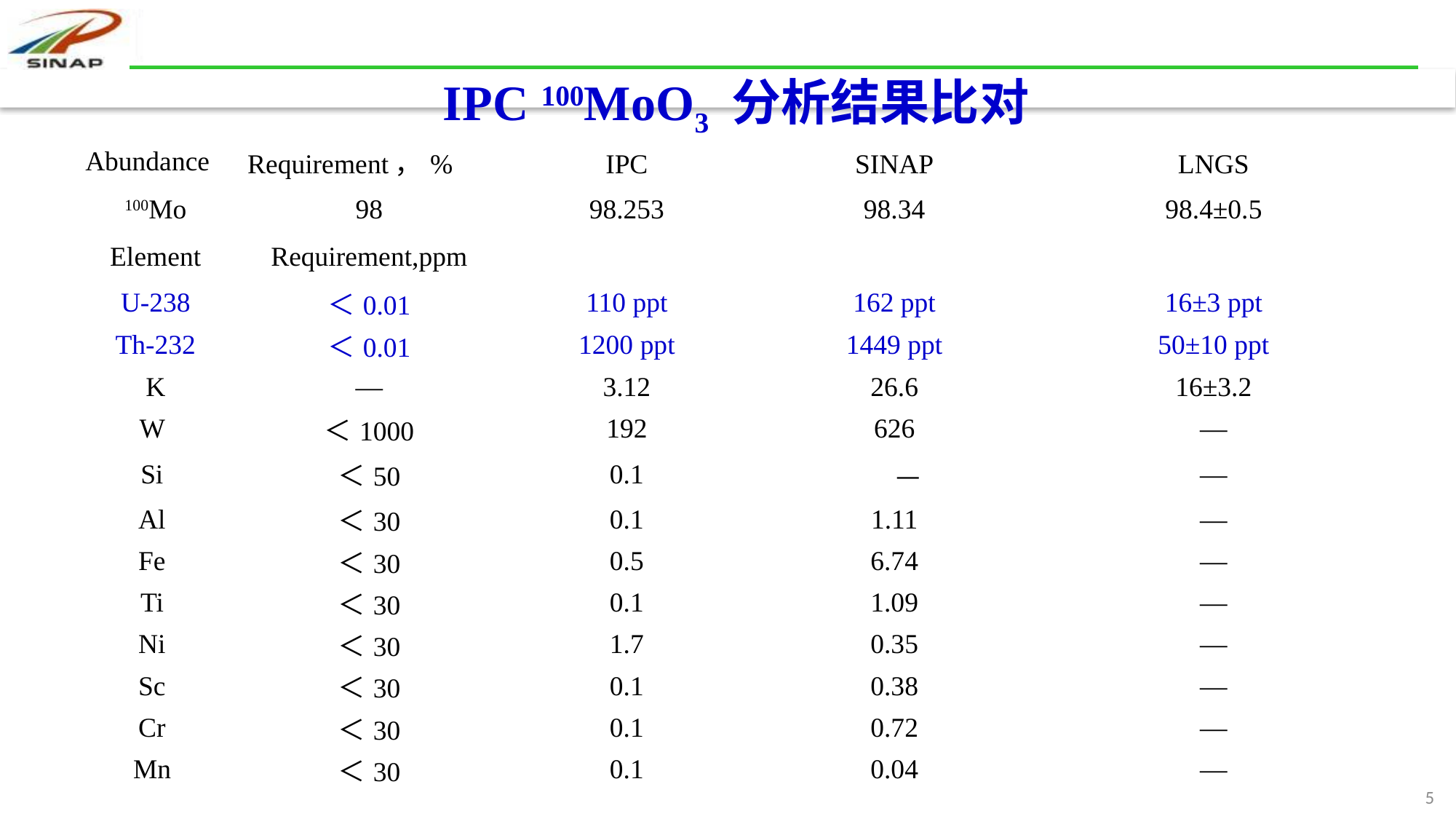

IPC 100MoO3 分析结果比对
| Abundance | Requirement，% | IPC | SINAP | LNGS |
| --- | --- | --- | --- | --- |
| 100Mo | 98 | 98.253 | 98.34 | 98.4±0.5 |
| Element | Requirement,ppm |  |  |  |
| U-238 | ＜0.01 | 110 ppt | 162 ppt | 16±3 ppt |
| Th-232 | ＜0.01 | 1200 ppt | 1449 ppt | 50±10 ppt |
| K | — | 3.12 | 26.6 | 16±3.2 |
| W | ＜1000 | 192 | 626 | — |
| Si | ＜50 | 0.1 | — | — |
| Al | ＜30 | 0.1 | 1.11 | — |
| Fe | ＜30 | 0.5 | 6.74 | — |
| Ti | ＜30 | 0.1 | 1.09 | — |
| Ni | ＜30 | 1.7 | 0.35 | — |
| Sc | ＜30 | 0.1 | 0.38 | — |
| Cr | ＜30 | 0.1 | 0.72 | — |
| Mn | ＜30 | 0.1 | 0.04 | — |
5